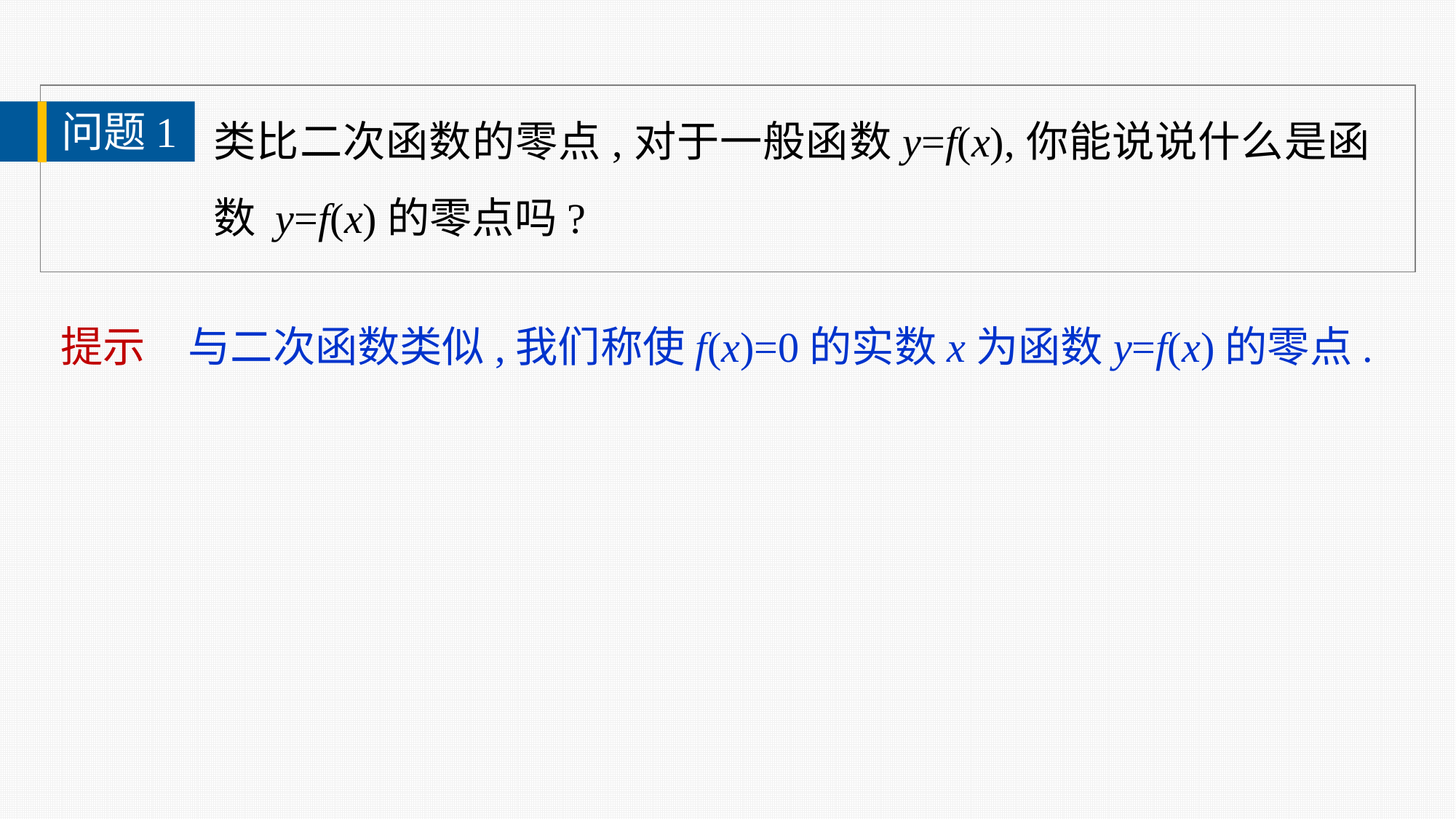

类比二次函数的零点,对于一般函数y=f(x),你能说说什么是函数 y=f(x)的零点吗?

问题1

提示　与二次函数类似,我们称使f(x)=0的实数x为函数y=f(x)的零点.